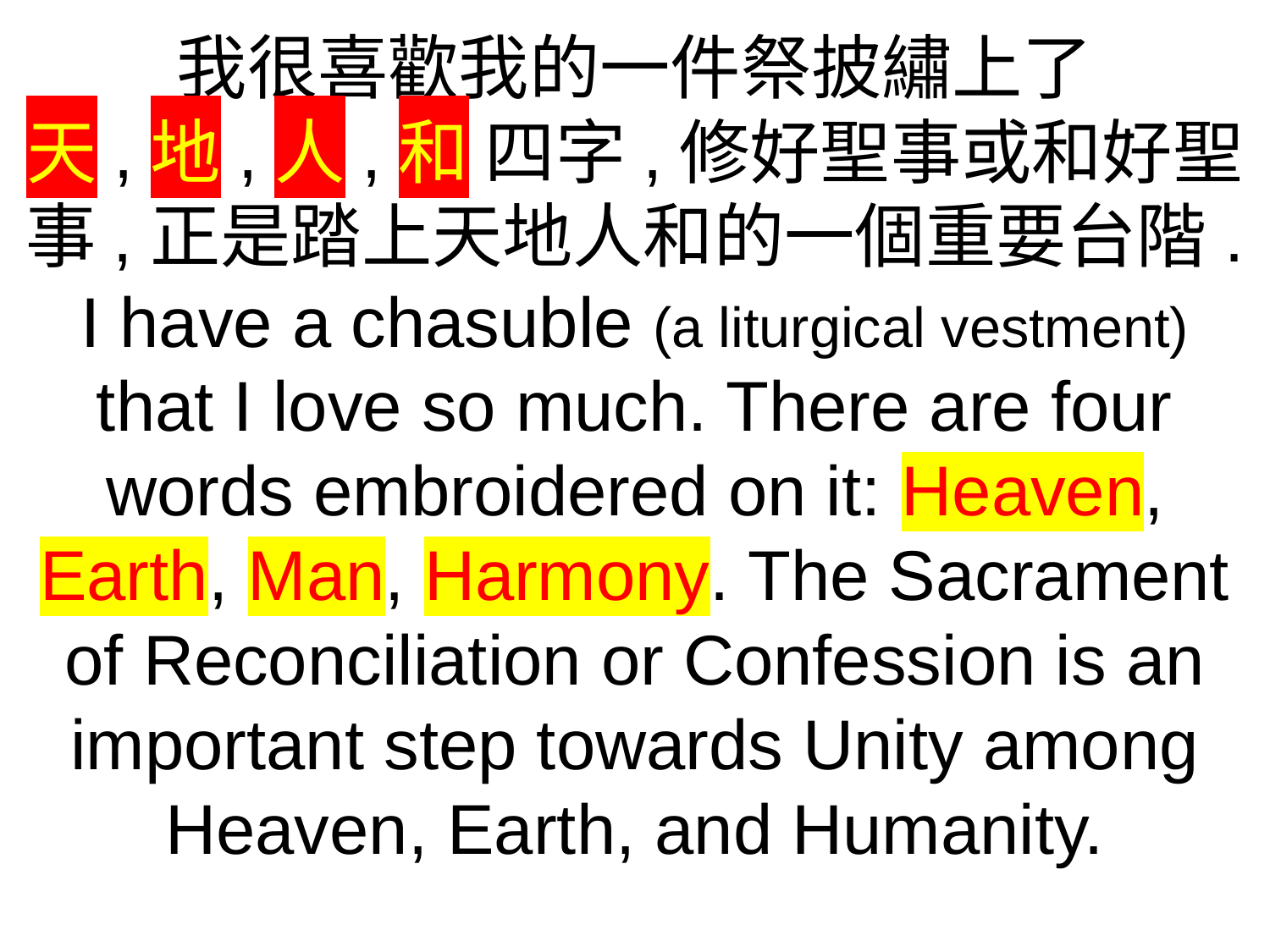

我很喜歡我的一件祭披繡上了
天,地,人,和 四字,修好聖事或和好聖事,正是踏上天地人和的一個重要台階.
I have a chasuble (a liturgical vestment) that I love so much. There are four words embroidered on it: Heaven, Earth, Man, Harmony. The Sacrament of Reconciliation or Confession is an important step towards Unity among Heaven, Earth, and Humanity.